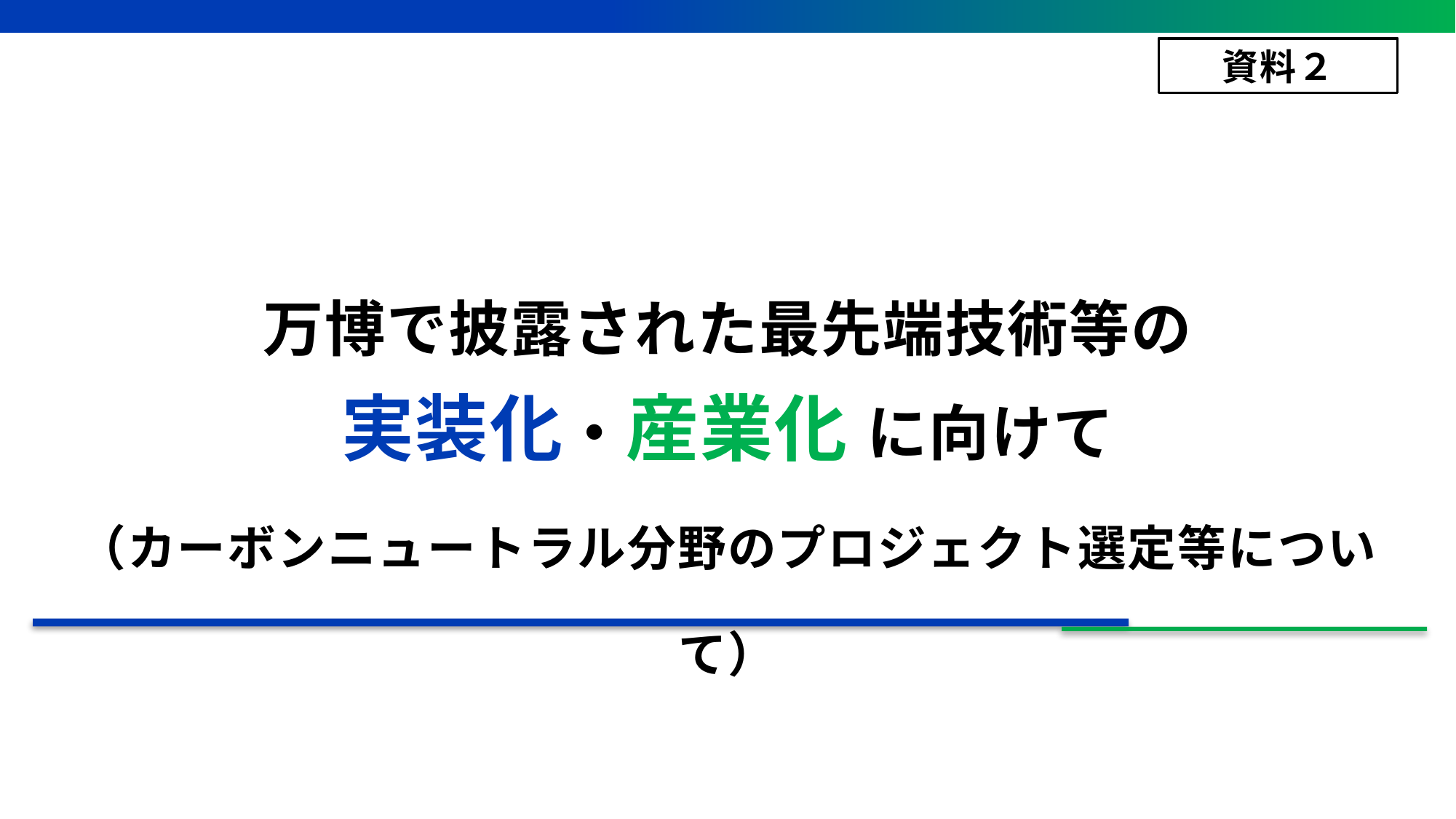

資料２
万博で披露された最先端技術等の
実装化・産業化 に向けて
（カーボンニュートラル分野のプロジェクト選定等について）